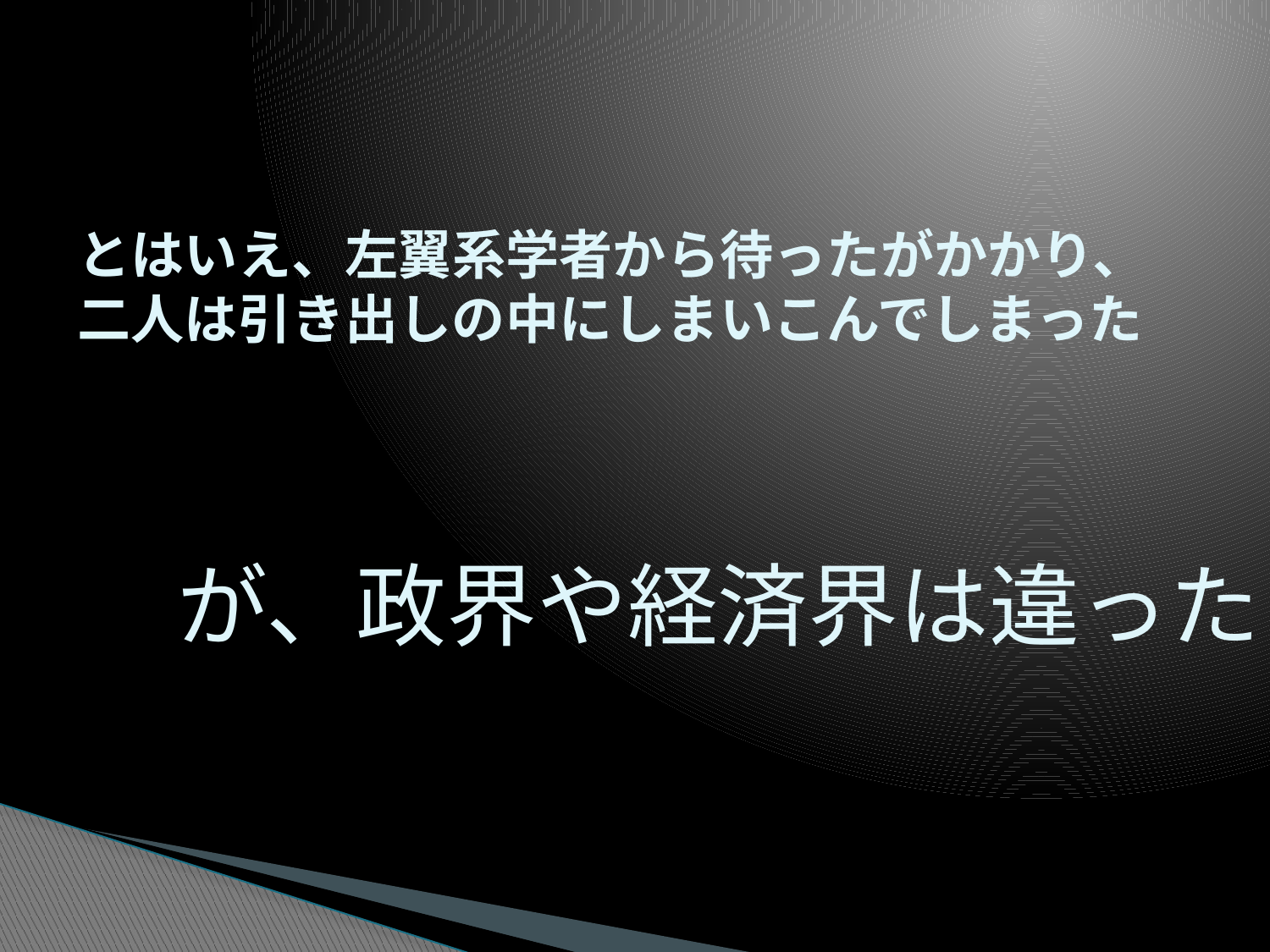

# とはいえ、左翼系学者から待ったがかかり、二人は引き出しの中にしまいこんでしまった
が、政界や経済界は違った